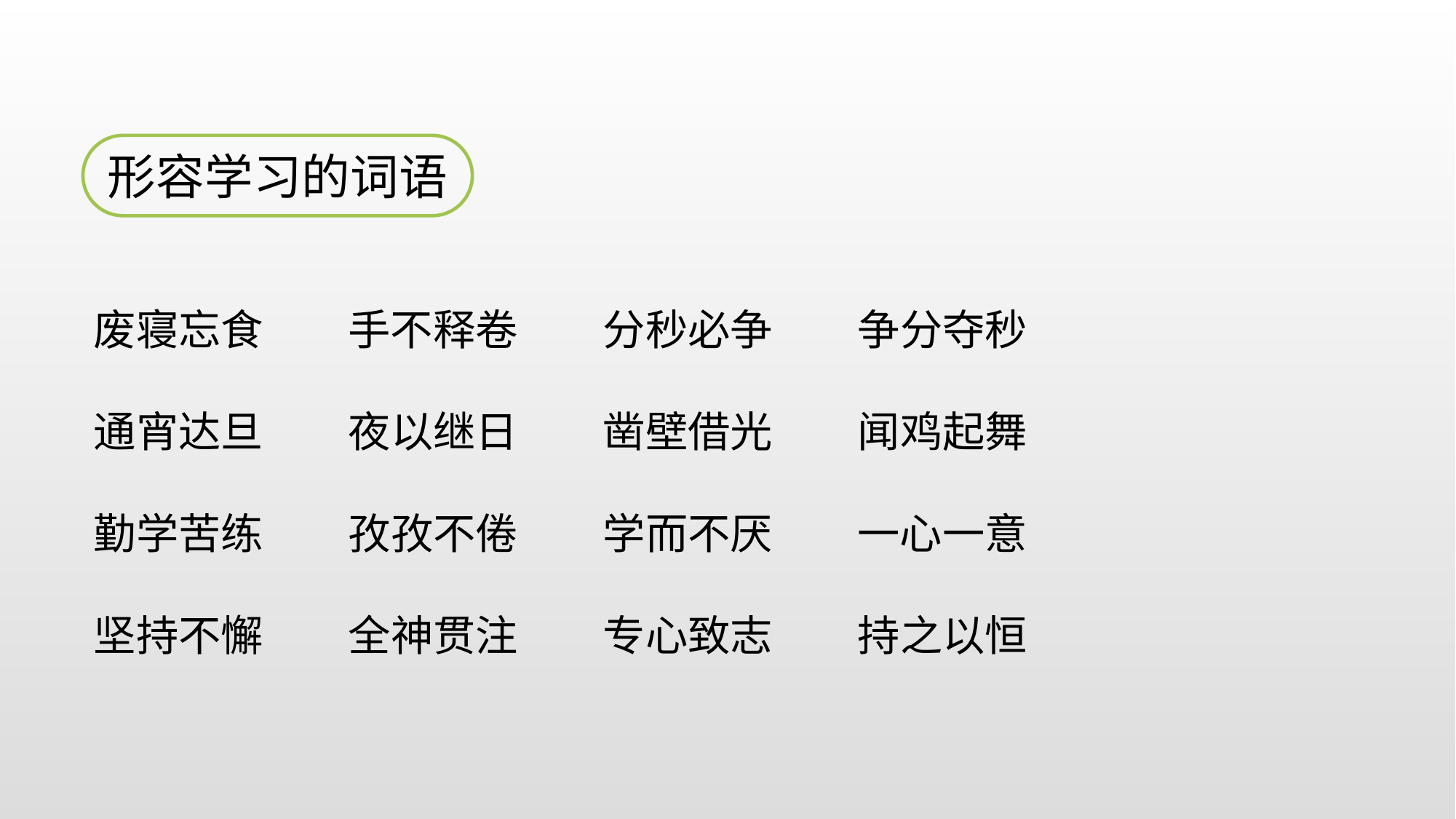

形容学习的词语
废寝忘食         手不释卷         分秒必争         争分夺秒
通宵达旦         夜以继日         凿壁借光         闻鸡起舞
勤学苦练         孜孜不倦         学而不厌         一心一意
坚持不懈         全神贯注         专心致志         持之以恒